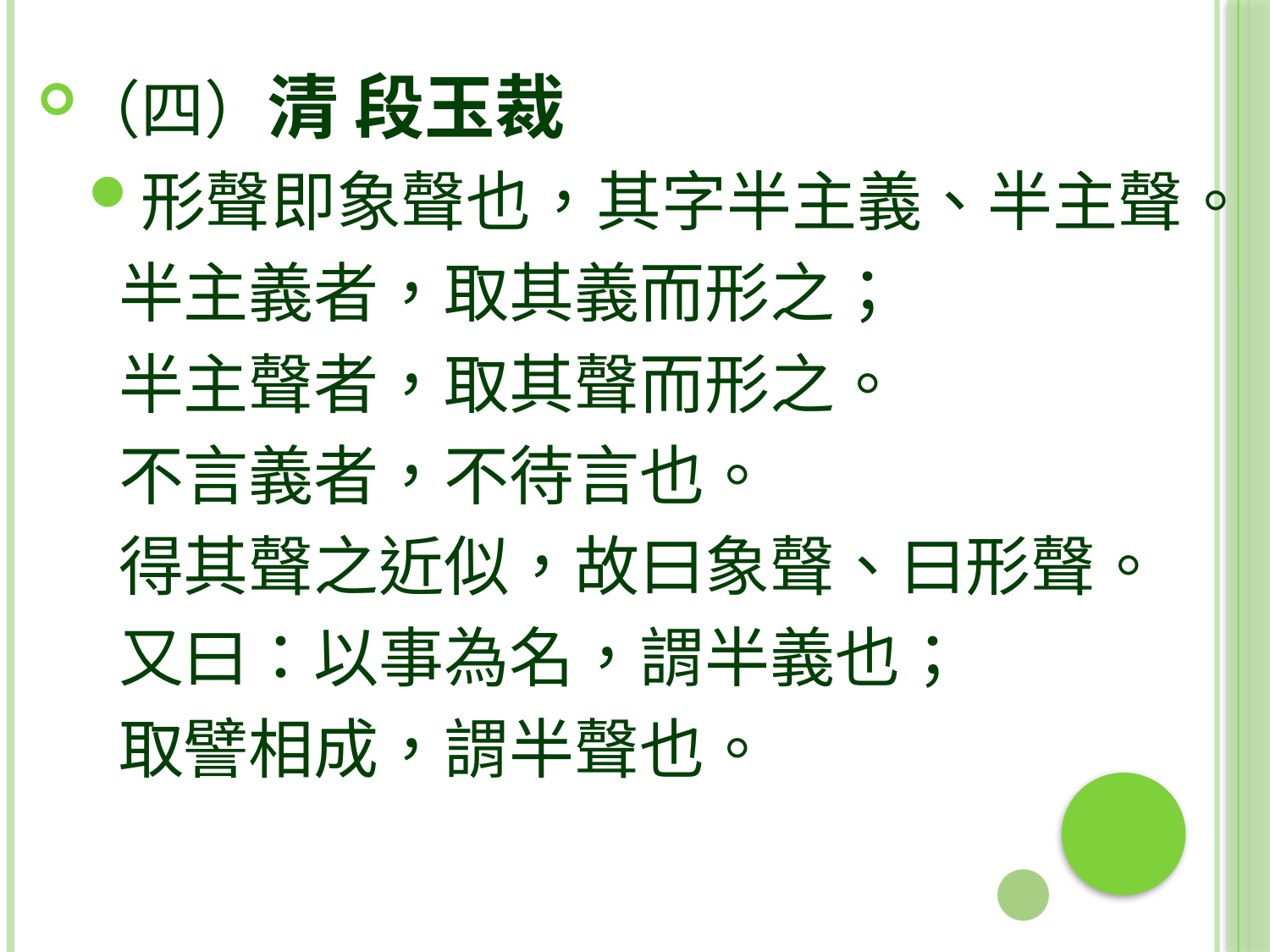

（四）清 段玉裁
形聲即象聲也，其字半主義、半主聲。
 半主義者，取其義而形之；
 半主聲者，取其聲而形之。
 不言義者，不待言也。
 得其聲之近似，故曰象聲、曰形聲。
 又曰：以事為名，謂半義也；
 取譬相成，謂半聲也。